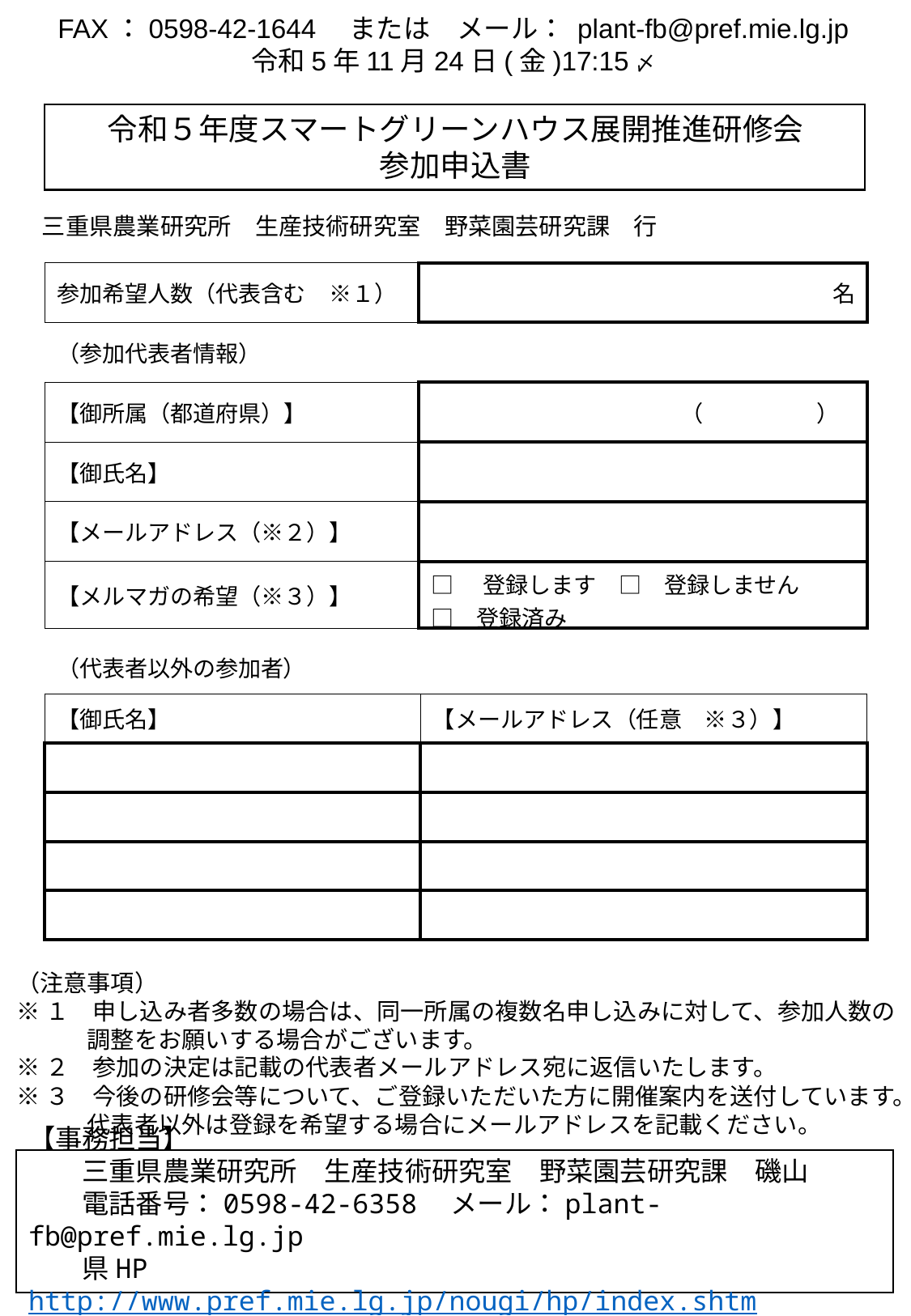

FAX：0598-42-1644　または　メール： plant-fb@pref.mie.lg.jp
令和5年11月24日(金)17:15〆
令和５年度スマートグリーンハウス展開推進研修会
参加申込書

三重県農業研究所　生産技術研究室　野菜園芸研究課　行
| 参加希望人数（代表含む　※１） | 名 |
| --- | --- |
| （参加代表者情報） |  |
| 【御所属（都道府県）】 | （　　　　　） |
| 【御氏名】 |  |
| 【メールアドレス（※２）】 |  |
| 【メルマガの希望（※３）】 | □　登録します　□　登録しません　　□　登録済み |
| （代表者以外の参加者） |  |
| --- | --- |
| 【御氏名】 | 【メールアドレス（任意　※３）】 |
|  |  |
|  |  |
|  |  |
|  |  |
（注意事項）
※１　申し込み者多数の場合は、同一所属の複数名申し込みに対して、参加人数の
　　　調整をお願いする場合がございます。
※２　参加の決定は記載の代表者メールアドレス宛に返信いたします。
※３　今後の研修会等について、ご登録いただいた方に開催案内を送付しています。
　　　代表者以外は登録を希望する場合にメールアドレスを記載ください。
【事務担当】
　　三重県農業研究所　生産技術研究室　野菜園芸研究課　磯山
　　電話番号：0598-42-6358　メール：plant-fb@pref.mie.lg.jp
　　県HP　http://www.pref.mie.lg.jp/nougi/hp/index.shtm